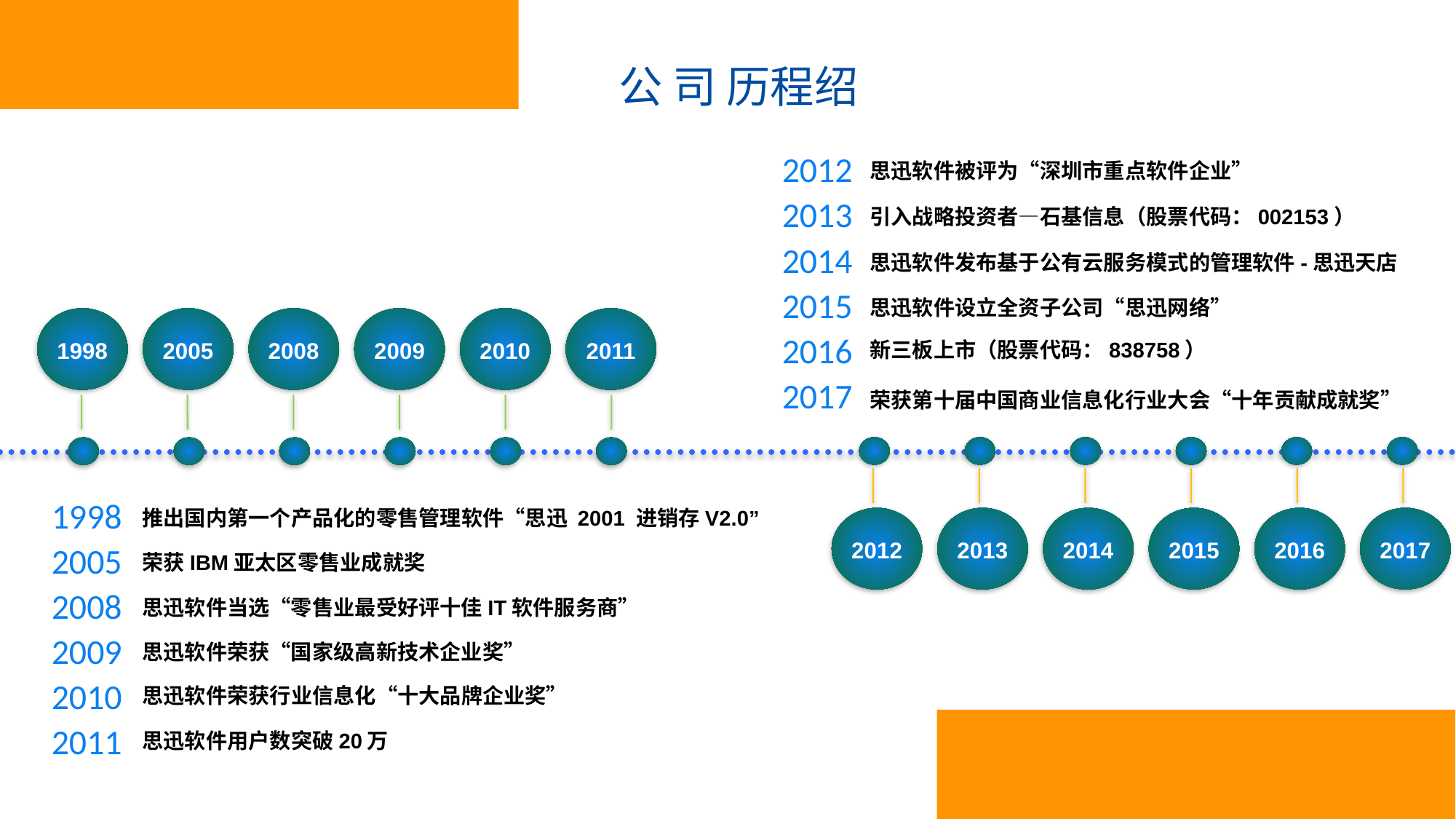

公 司 历程绍
思迅软件被评为“深圳市重点软件企业”
2012
引入战略投资者—石基信息（股票代码：002153）

2013
思迅软件发布基于公有云服务模式的管理软件-思迅天店

2014
思迅软件设立全资子公司“思迅网络”
2015

1998

2005

2008

2009

2010

2011

新三板上市（股票代码：838758）
2016
荣获第十届中国商业信息化行业大会“十年贡献成就奖”
2017

2012

2013

2014

2015

2016

2017
推出国内第一个产品化的零售管理软件“思迅 2001 进销存V2.0”
1998
2005
2008
2009
2010
2011
荣获IBM亚太区零售业成就奖
思迅软件当选“零售业最受好评十佳IT软件服务商”
思迅软件荣获“国家级高新技术企业奖”
思迅软件荣获行业信息化“十大品牌企业奖”
思迅软件用户数突破20万